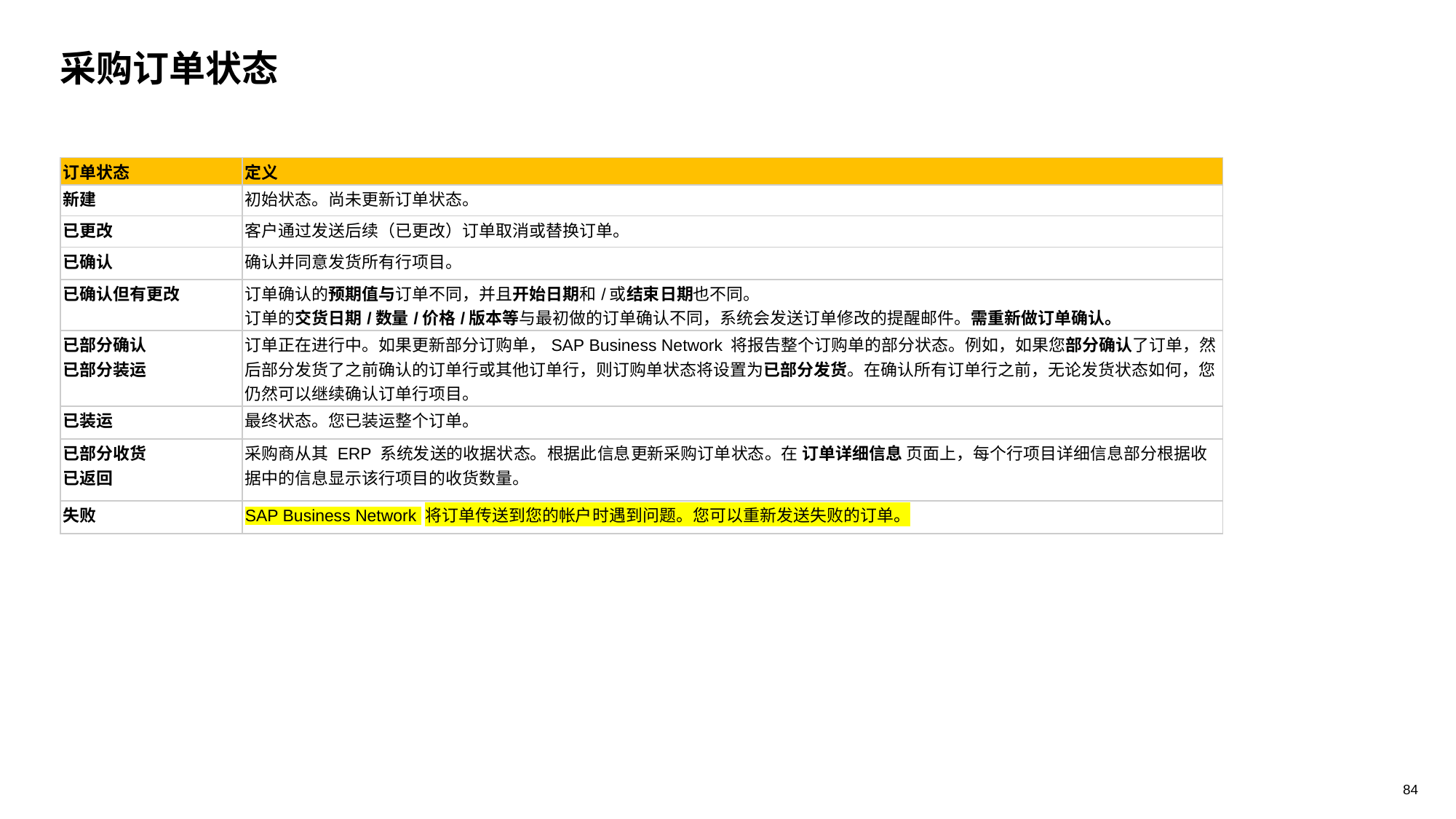

# 采购订单状态
| 订单状态 | 定义 |
| --- | --- |
| 新建 | 初始状态。尚未更新订单状态。 |
| 已更改 | 客户通过发送后续（已更改）订单取消或替换订单。 |
| 已确认 | 确认并同意发货所有行项目。 |
| 已确认但有更改 | 订单确认的预期值与订单不同，并且开始日期和/或结束日期也不同。 订单的交货日期/数量/价格/版本等与最初做的订单确认不同，系统会发送订单修改的提醒邮件。需重新做订单确认。 |
| 已部分确认 已部分装运 | 订单正在进行中。如果更新部分订购单，SAP Business Network 将报告整个订购单的部分状态。例如，如果您部分确认了订单，然后部分发货了之前确认的订单行或其他订单行，则订购单状态将设置为已部分发货。在确认所有订单行之前，无论发货状态如何，您仍然可以继续确认订单行项目。 |
| 已装运 | 最终状态。您已装运整个订单。 |
| 已部分收货 已返回 | 采购商从其 ERP 系统发送的收据状态。根据此信息更新采购订单状态。在 订单详细信息 页面上，每个行项目详细信息部分根据收据中的信息显示该行项目的收货数量。 |
| 失败 | SAP Business Network 将订单传送到您的帐户时遇到问题。您可以重新发送失败的订单。 |